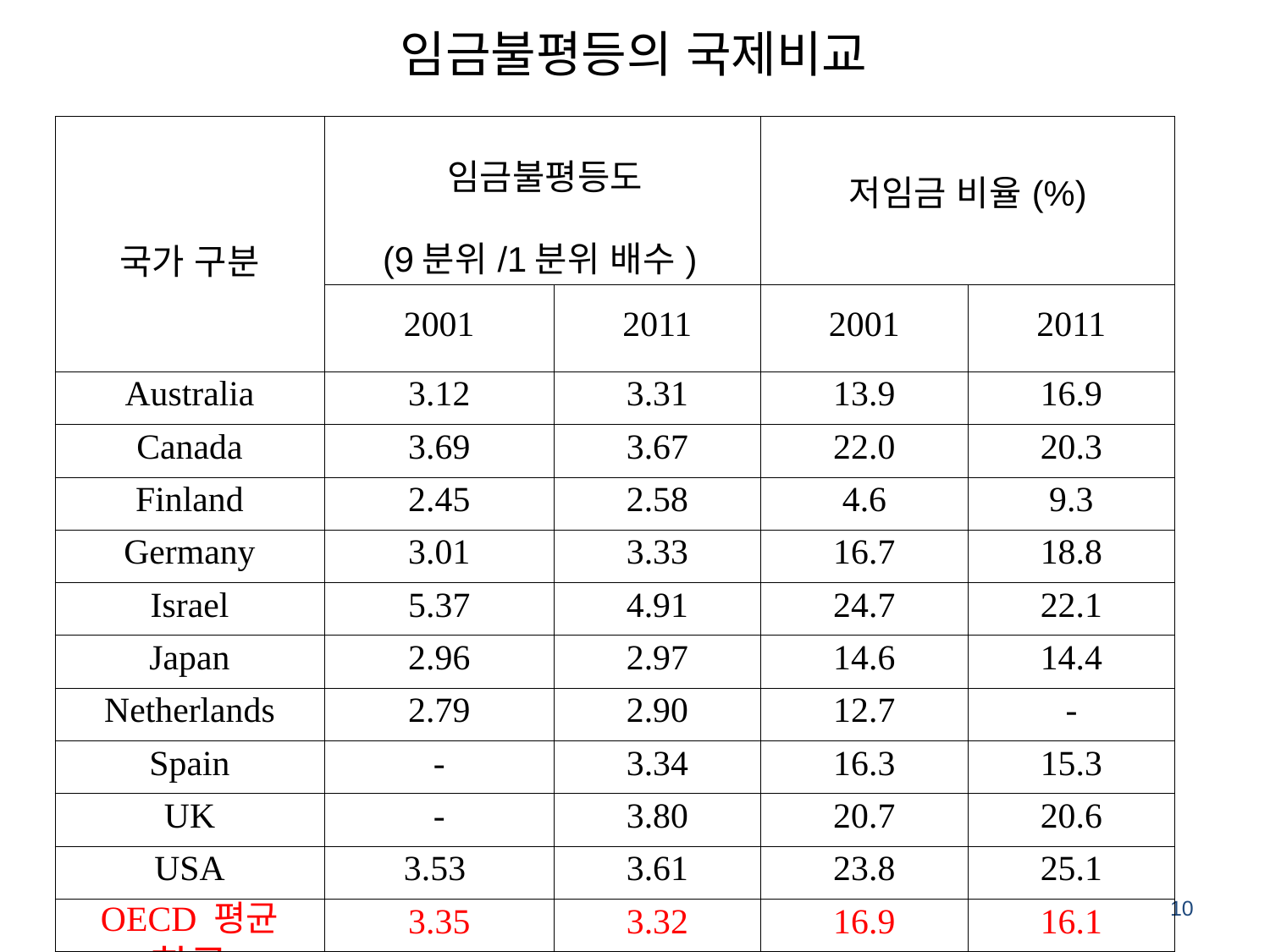

임금불평등의 국제비교
| 국가 구분 | 임금불평등도 (9분위/1분위 배수) |  | 저임금 비율(%) |  |
| --- | --- | --- | --- | --- |
|  | 2001 | 2011 | 2001 | 2011 |
| Australia | 3.12 | 3.31 | 13.9 | 16.9 |
| Canada | 3.69 | 3.67 | 22.0 | 20.3 |
| Finland | 2.45 | 2.58 | 4.6 | 9.3 |
| Germany | 3.01 | 3.33 | 16.7 | 18.8 |
| Israel | 5.37 | 4.91 | 24.7 | 22.1 |
| Japan | 2.96 | 2.97 | 14.6 | 14.4 |
| Netherlands | 2.79 | 2.90 | 12.7 | - |
| Spain | - | 3.34 | 16.3 | 15.3 |
| UK | - | 3.80 | 20.7 | 20.6 |
| USA | 3.53 | 3.61 | 23.8 | 25.1 |
| OECD 평균 | 3.35 | 3.32 | 16.9 | 16.1 |
| 한국 | 4.09 | 4.91 | 24.2 | 25.1 |
10